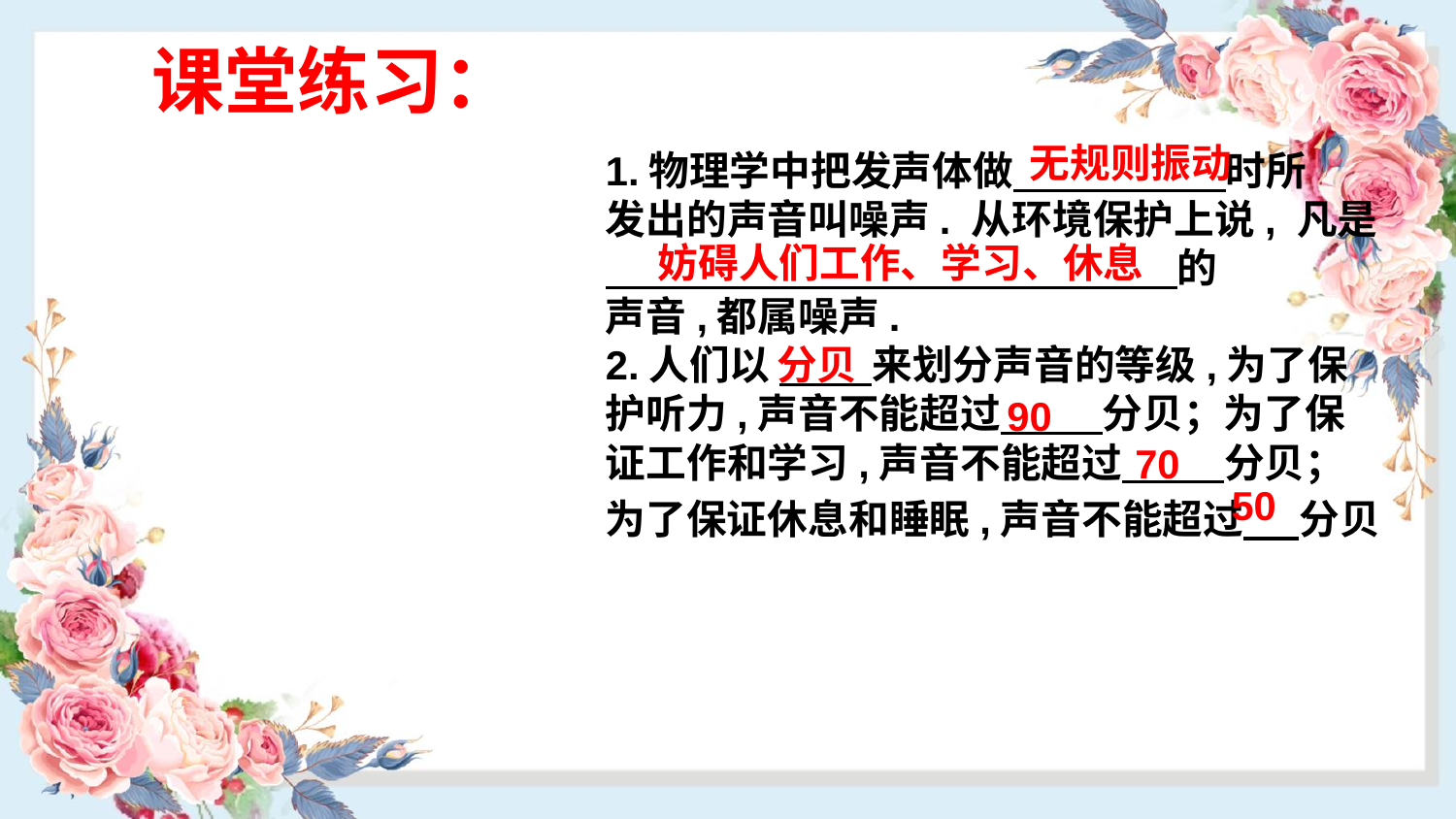

课堂练习：
# 1.物理学中把发声体做                       时所 发出的声音叫噪声. 从环境保护上说, 凡是 的 声音,都属噪声. 2.人们以           来划分声音的等级,为了保 护听力,声音不能超过           分贝；为了保 证工作和学习,声音不能超过           分贝；
无规则振动
妨碍人们工作、学习、休息
分贝
90
70
50
为了保证休息和睡眠,声音不能超过      分贝